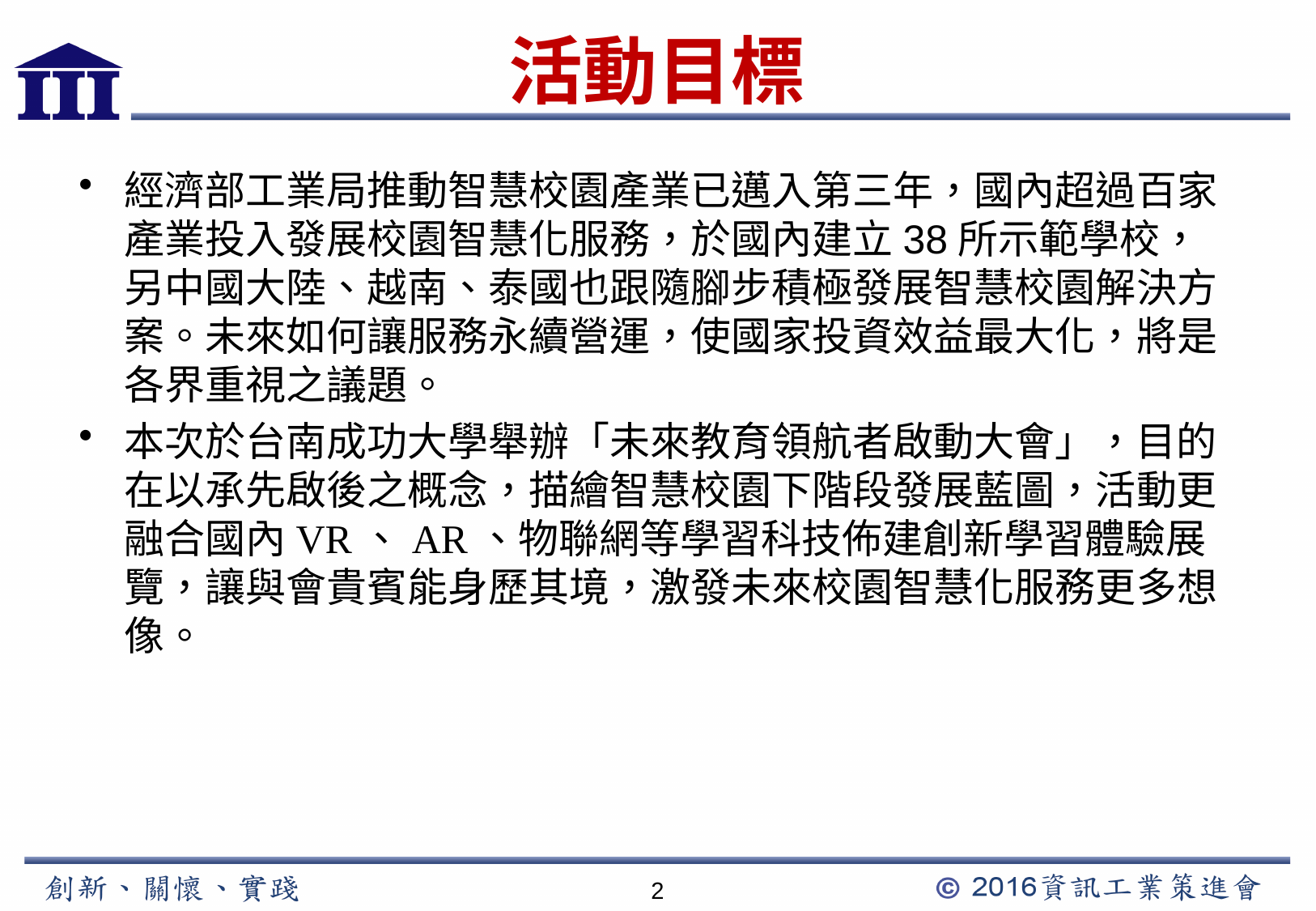

# 活動目標
經濟部工業局推動智慧校園產業已邁入第三年，國內超過百家產業投入發展校園智慧化服務，於國內建立38所示範學校，另中國大陸、越南、泰國也跟隨腳步積極發展智慧校園解決方案。未來如何讓服務永續營運，使國家投資效益最大化，將是各界重視之議題。
本次於台南成功大學舉辦「未來教育領航者啟動大會」，目的在以承先啟後之概念，描繪智慧校園下階段發展藍圖，活動更融合國內VR、AR、物聯網等學習科技佈建創新學習體驗展覽，讓與會貴賓能身歷其境，激發未來校園智慧化服務更多想像。
2